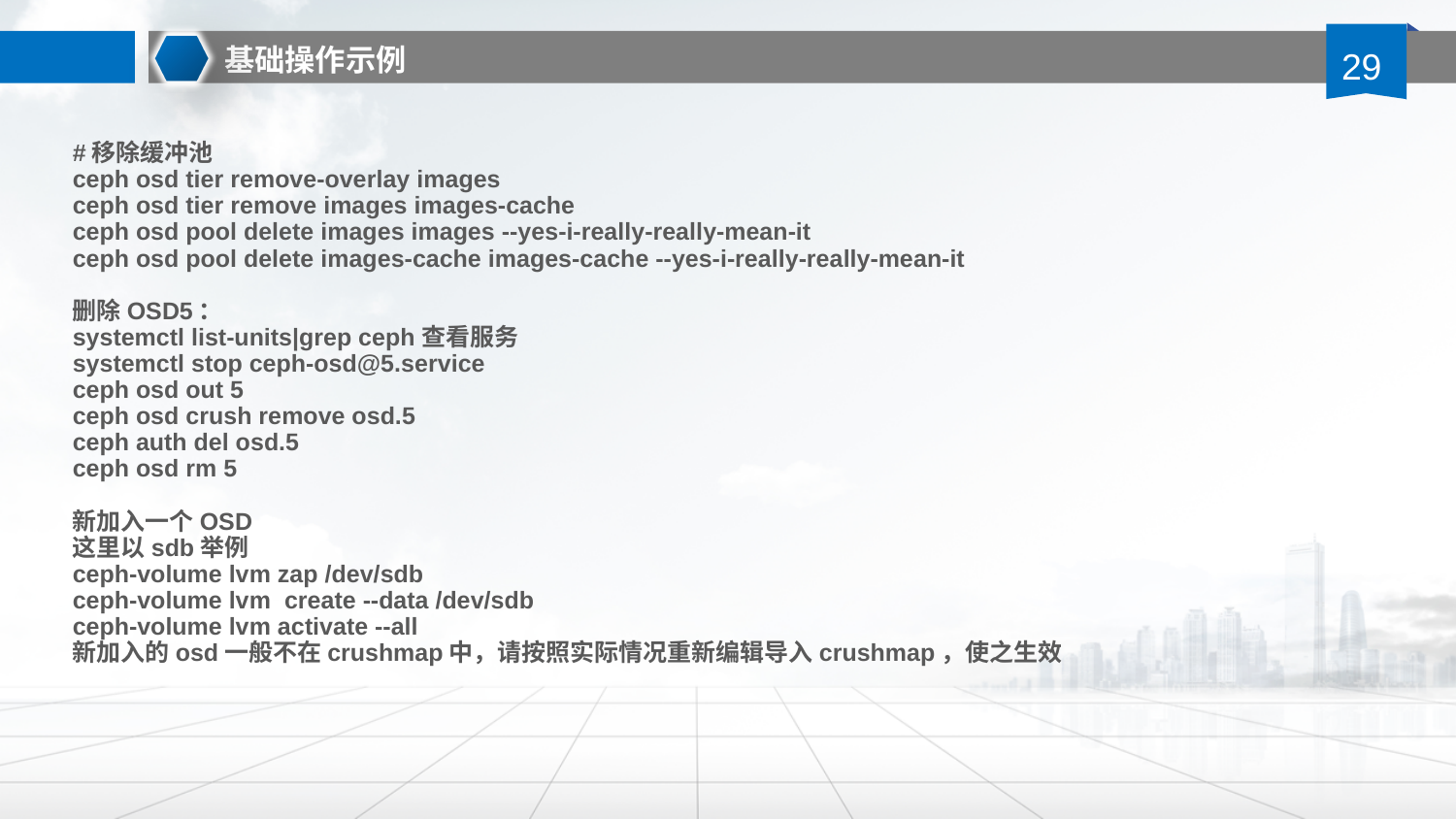

基础操作示例
29

#移除缓冲池
ceph osd tier remove-overlay images
ceph osd tier remove images images-cache
ceph osd pool delete images images --yes-i-really-really-mean-it
ceph osd pool delete images-cache images-cache --yes-i-really-really-mean-it

删除OSD5：
systemctl list-units|grep ceph查看服务
systemctl stop ceph-osd@5.service
ceph osd out 5
ceph osd crush remove osd.5
ceph auth del osd.5
ceph osd rm 5

新加入一个OSD
这里以sdb举例
ceph-volume lvm zap /dev/sdb
ceph-volume lvm  create --data /dev/sdb
ceph-volume lvm activate --all
新加入的osd一般不在crushmap中，请按照实际情况重新编辑导入crushmap，使之生效